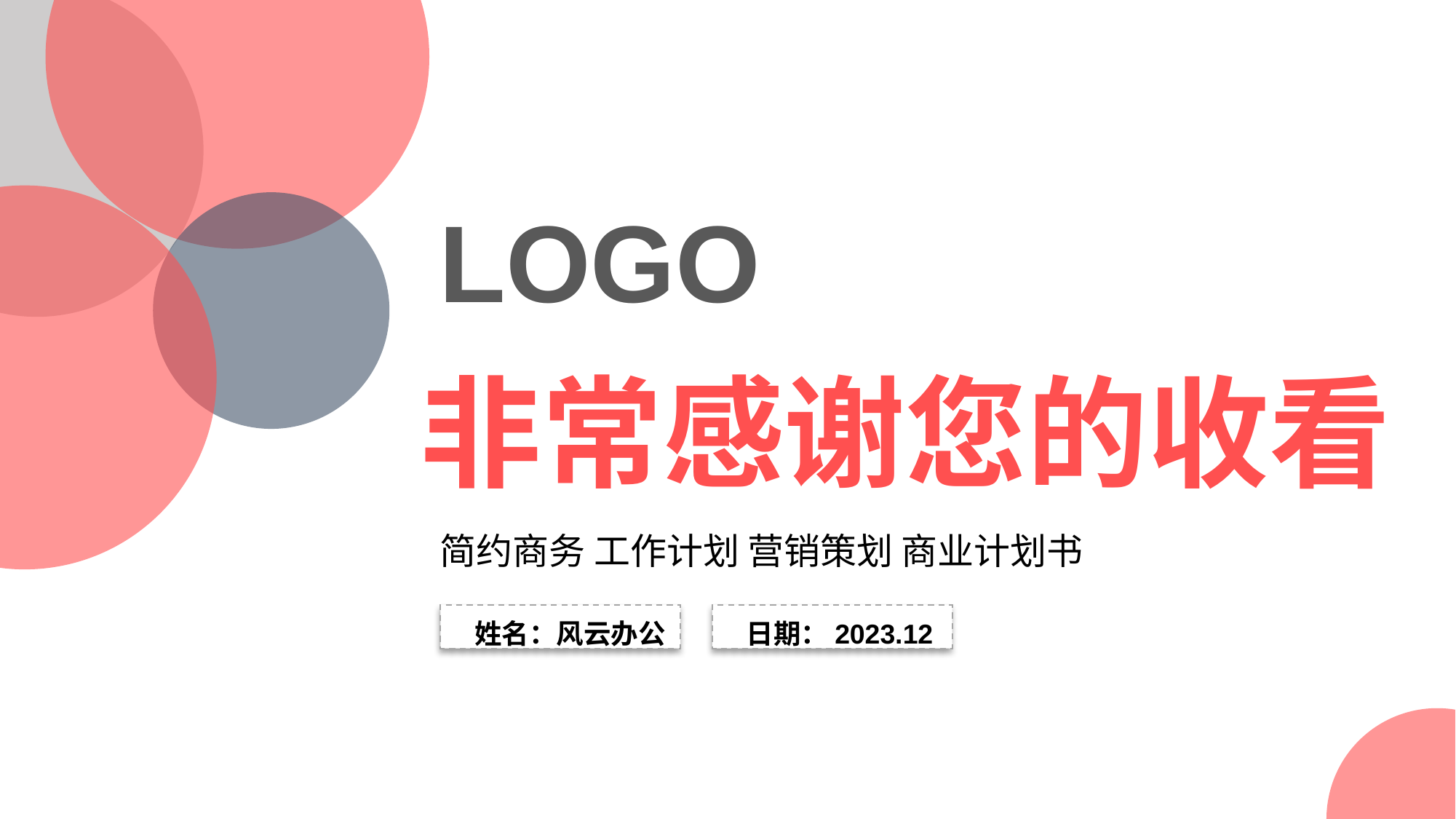

LOGO
非常感谢您的收看
简约商务 工作计划 营销策划 商业计划书
姓名：风云办公
日期：2023.12